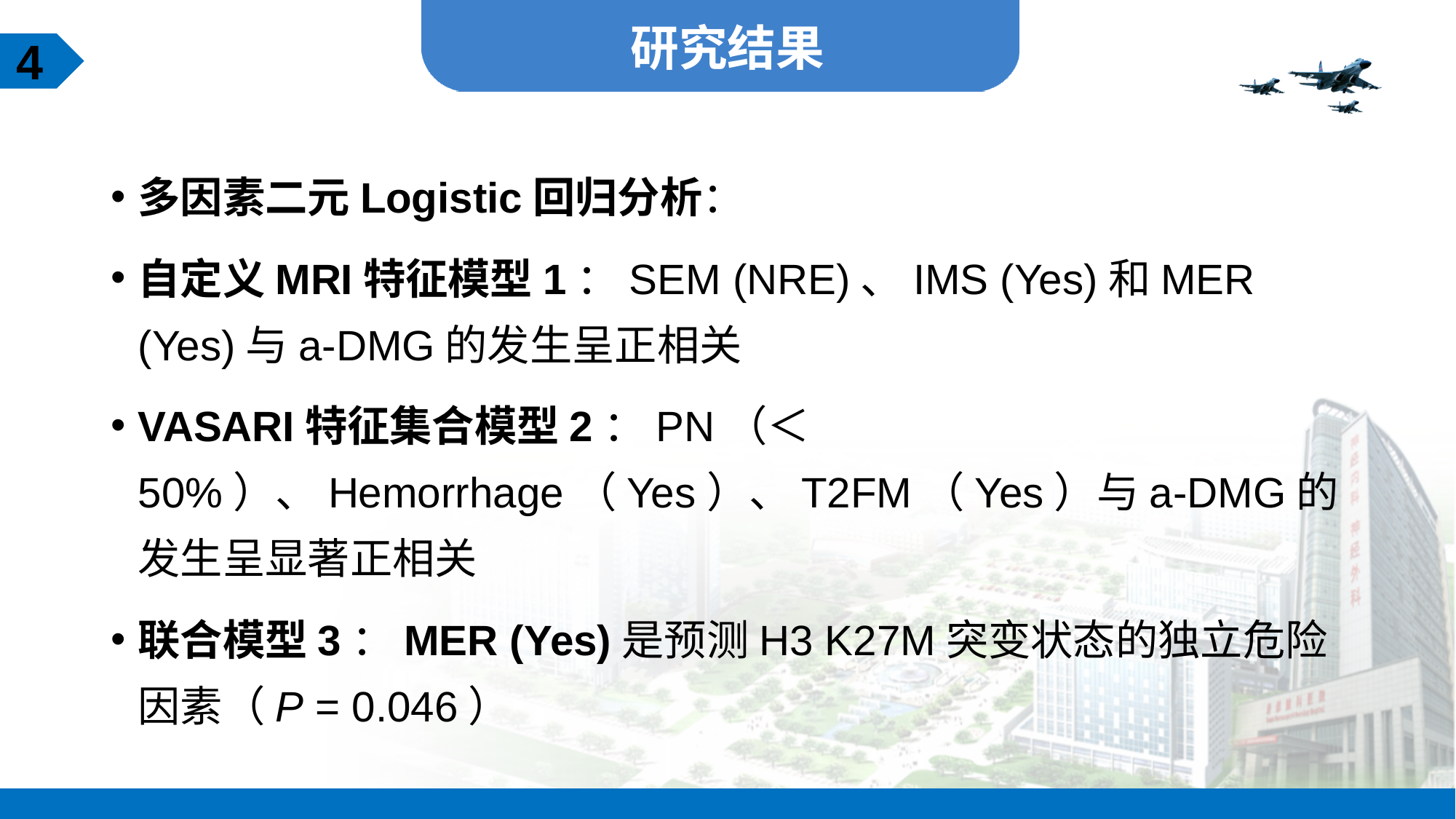

研究结果
4
多因素二元Logistic回归分析：
自定义MRI特征模型1：SEM (NRE)、IMS (Yes)和MER (Yes)与a-DMG的发生呈正相关
VASARI特征集合模型2：PN（＜50%）、Hemorrhage（Yes）、T2FM（Yes）与a-DMG的发生呈显著正相关
联合模型3：MER (Yes)是预测H3 K27M突变状态的独立危险因素（P = 0.046）